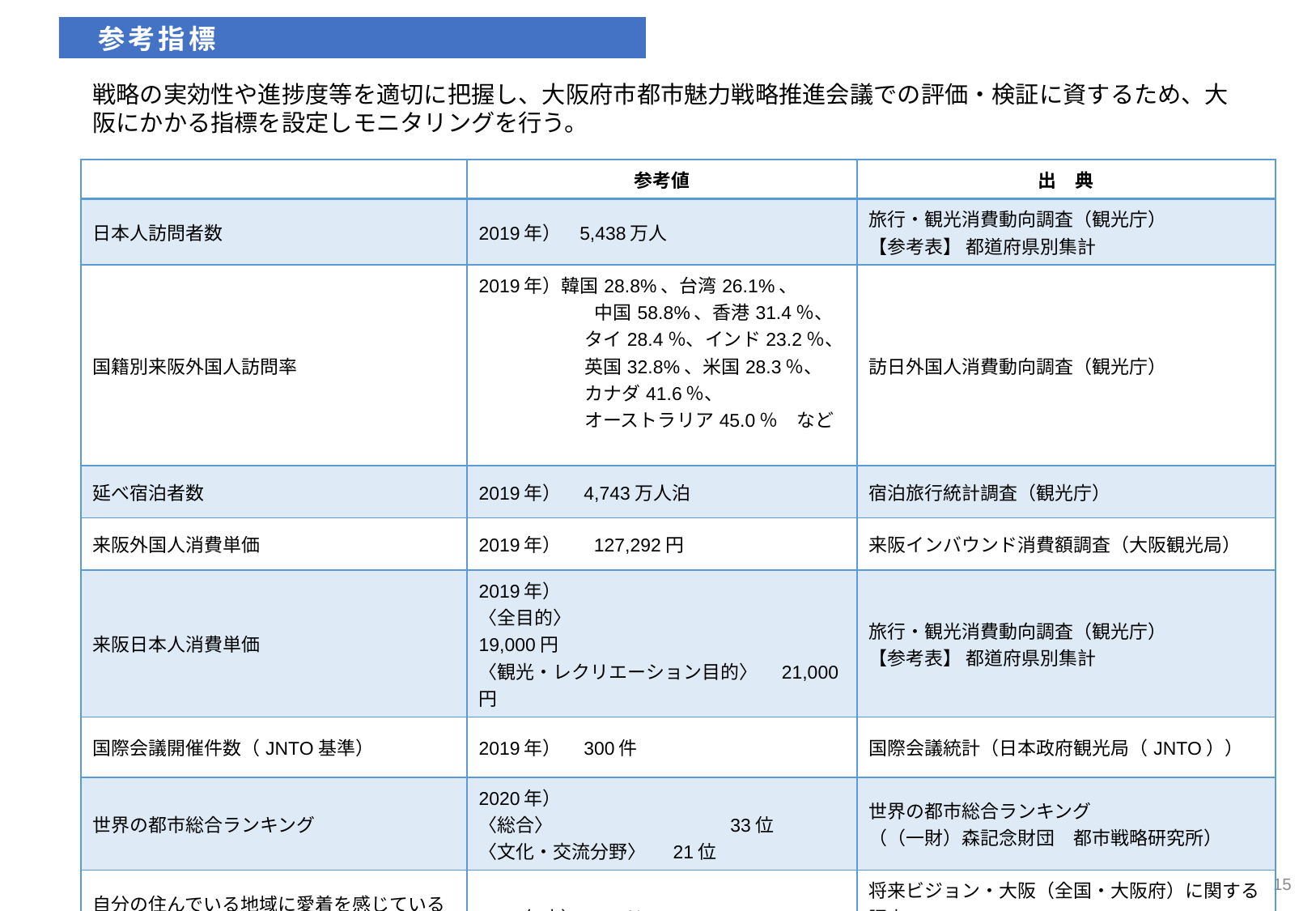

参考指標
戦略の実効性や進捗度等を適切に把握し、大阪府市都市魅力戦略推進会議での評価・検証に資するため、大阪にかかる指標を設定しモニタリングを行う。
|  | 参考値 | 出　典 |
| --- | --- | --- |
| 日本人訪問者数 | 2019年） 5,438万人 | 旅行・観光消費動向調査（観光庁）　 【参考表】 都道府県別集計 |
| 国籍別来阪外国人訪問率 | 2019年）韓国28.8%、台湾26.1%、 　　　　　　 中国58.8%、香港31.4％、 　　　　　 タイ28.4％、インド23.2％、 　　　　　 英国32.8%、米国28.3％、 　　　　　 カナダ41.6％、 　　　　　 オーストラリア45.0％　など | 訪日外国人消費動向調査（観光庁） |
| 延べ宿泊者数 | 2019年） 4,743万人泊 | 宿泊旅行統計調査（観光庁） |
| 来阪外国人消費単価 | 2019年） 　127,292円 | 来阪インバウンド消費額調査（大阪観光局） |
| 来阪日本人消費単価 | 2019年） 〈全目的〉　　　　　　　　　　　　19,000円 〈観光・レクリエーション目的〉　21,000円 | 旅行・観光消費動向調査（観光庁） 【参考表】 都道府県別集計 |
| 国際会議開催件数（JNTO基準） | 2019年） 300件 | 国際会議統計（日本政府観光局（JNTO）） |
| 世界の都市総合ランキング | 2020年） 〈総合〉　　　　　　　　　 33位 〈文化・交流分野〉 21位 | 世界の都市総合ランキング （（一財）森記念財団　都市戦略研究所） |
| 自分の住んでいる地域に愛着を感じている府民の割合 | 2019年度）72.6％ | 将来ビジョン・大阪（全国・大阪府）に関する調査 （大阪府） |
15